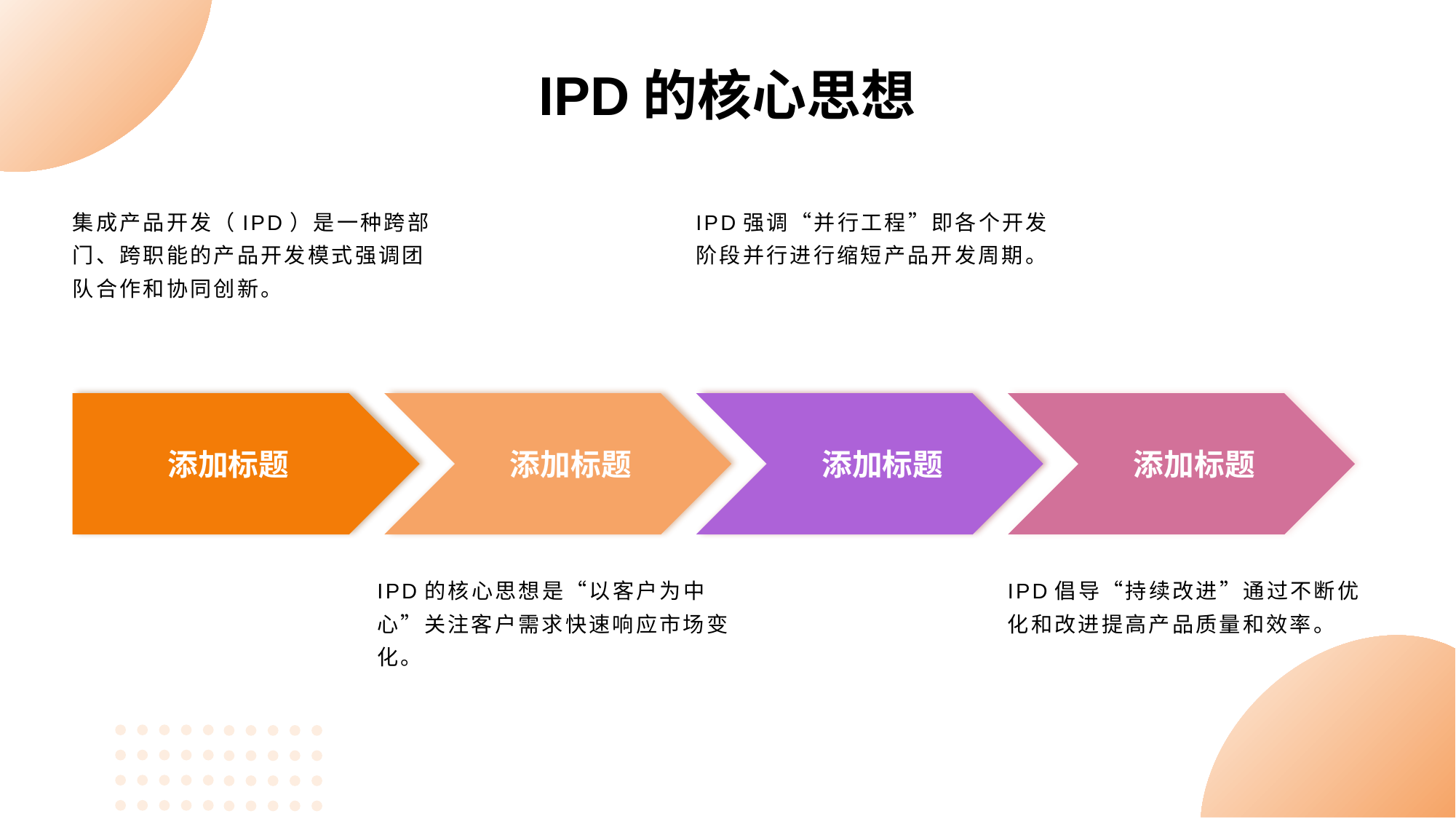

IPD的核心思想
集成产品开发（IPD）是一种跨部门、跨职能的产品开发模式强调团队合作和协同创新。
IPD强调“并行工程”即各个开发阶段并行进行缩短产品开发周期。
添加标题
添加标题
添加标题
添加标题
IPD的核心思想是“以客户为中心”关注客户需求快速响应市场变化。
IPD倡导“持续改进”通过不断优化和改进提高产品质量和效率。